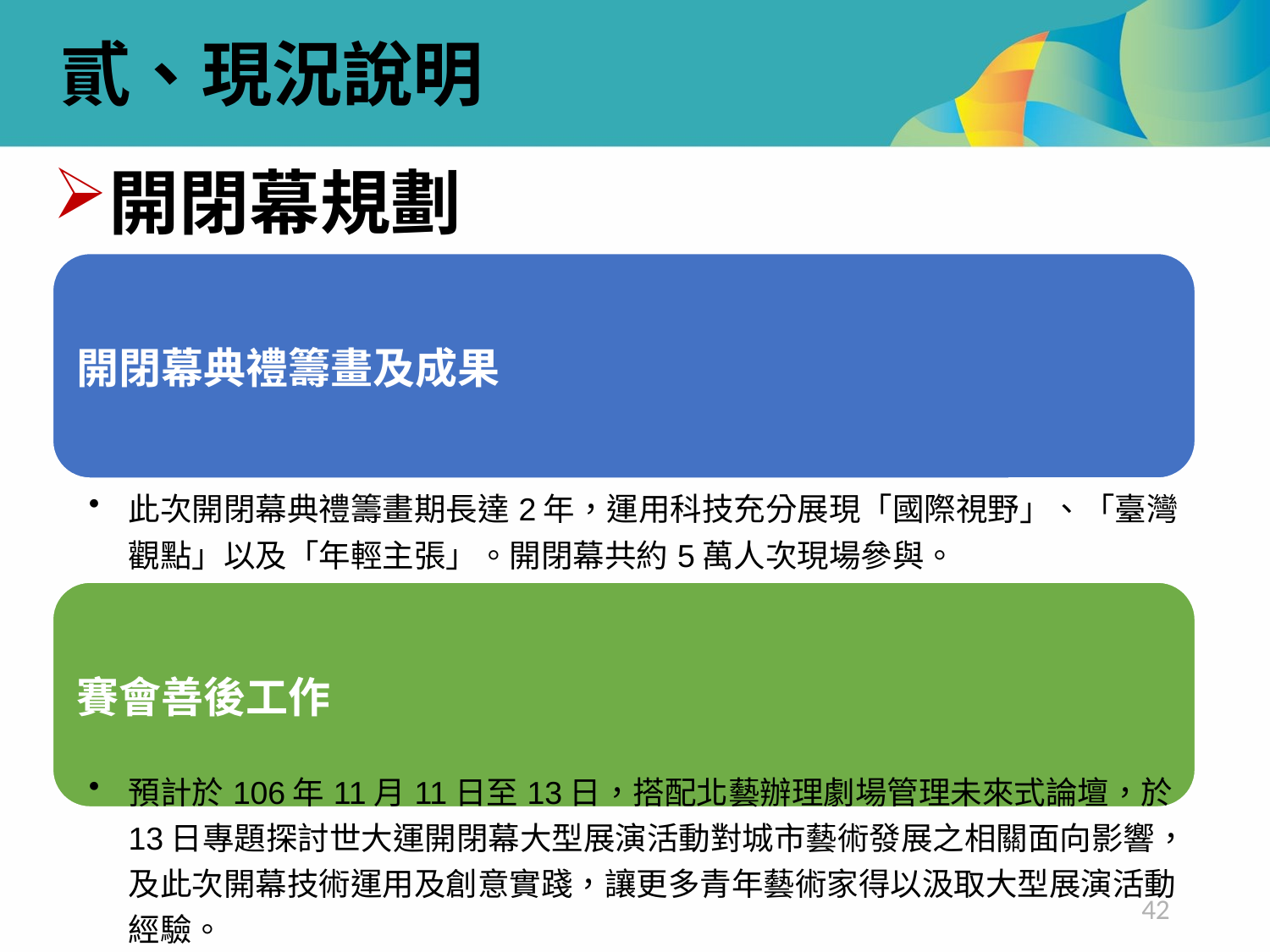

貳、現況說明
開閉幕規劃
開閉幕典禮籌畫及成果
此次開閉幕典禮籌畫期長達2年，運用科技充分展現「國際視野」、「臺灣觀點」以及「年輕主張」。開閉幕共約5萬人次現場參與。
賽會善後工作
42